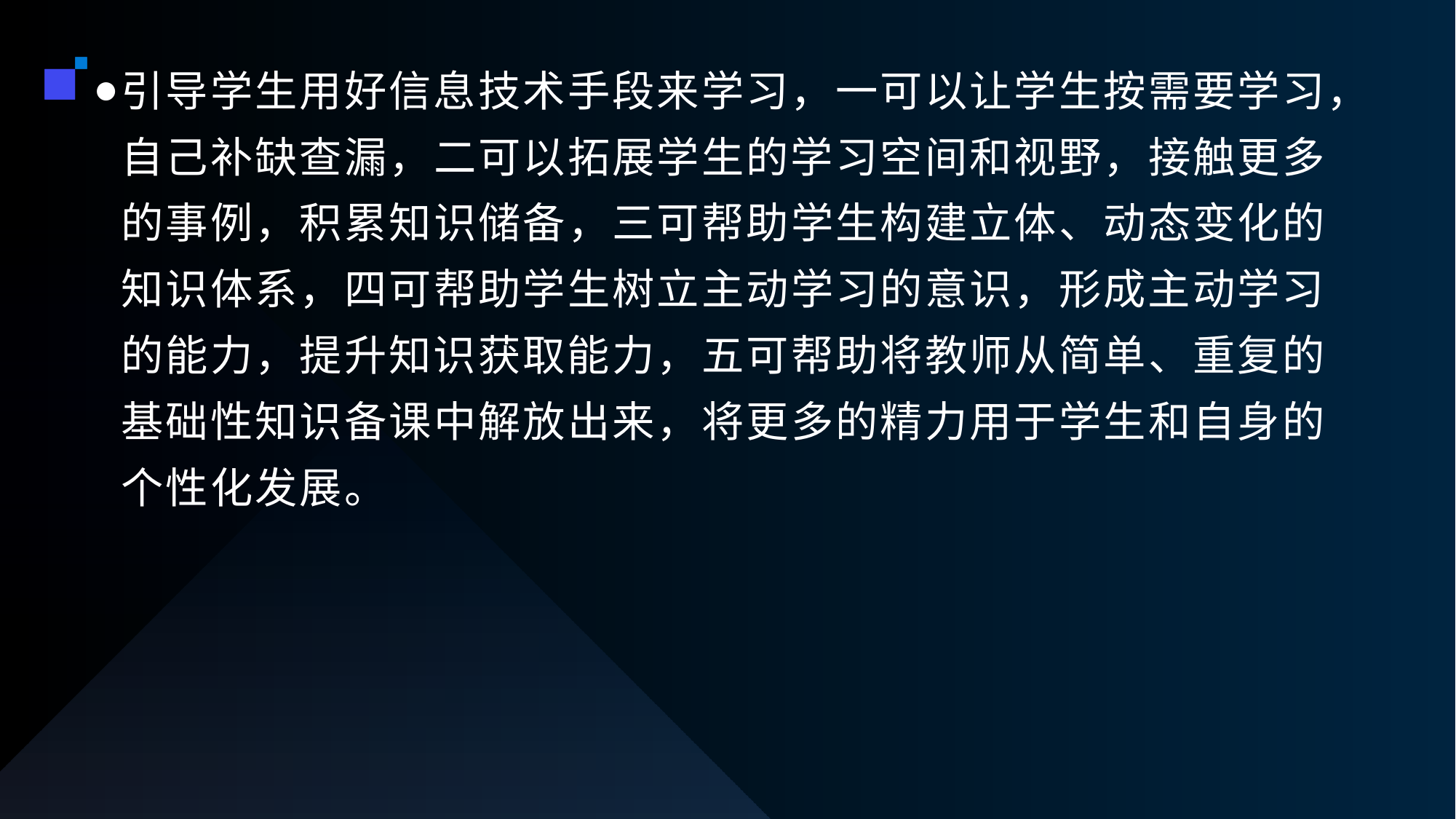

引导学生用好信息技术手段来学习，一可以让学生按需要学习，自己补缺查漏，二可以拓展学生的学习空间和视野，接触更多的事例，积累知识储备，三可帮助学生构建立体、动态变化的知识体系，四可帮助学生树立主动学习的意识，形成主动学习的能力，提升知识获取能力，五可帮助将教师从简单、重复的基础性知识备课中解放出来，将更多的精力用于学生和自身的个性化发展。